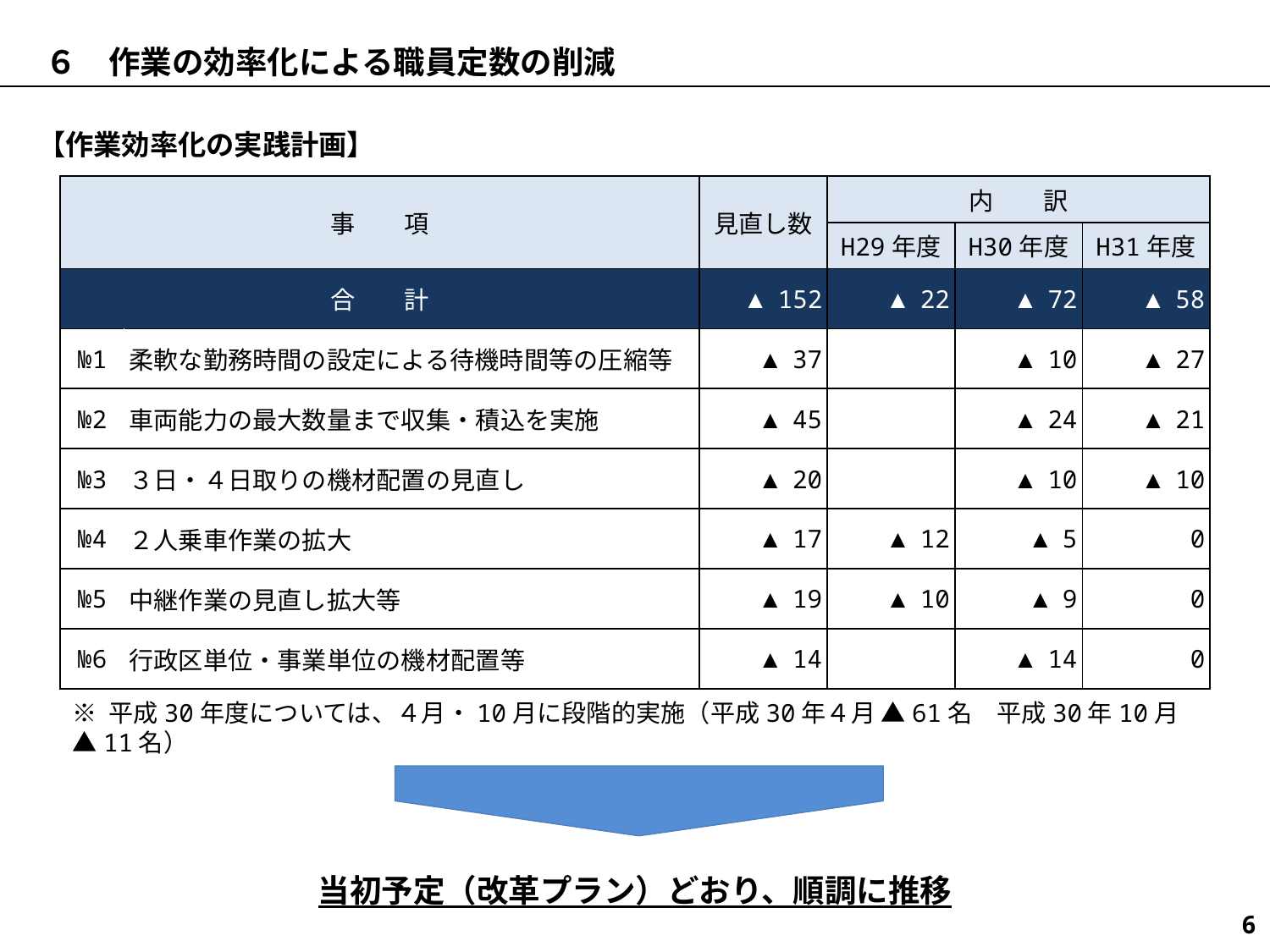

６　作業の効率化による職員定数の削減
【作業効率化の実践計画】
| 事　　項 |  | 見直し数 | 内　　訳 |  |  |
| --- | --- | --- | --- | --- | --- |
|  |  |  | H29年度 | H30年度 | H31年度 |
| 合　　計 |  | ▲ 152 | ▲ 22 | ▲ 72 | ▲ 58 |
| №1 | 柔軟な勤務時間の設定による待機時間等の圧縮等 | ▲ 37 |  | ▲ 10 | ▲ 27 |
| №2 | 車両能力の最大数量まで収集・積込を実施 | ▲ 45 |  | ▲ 24 | ▲ 21 |
| №3 | ３日・４日取りの機材配置の見直し | ▲ 20 |  | ▲ 10 | ▲ 10 |
| №4 | ２人乗車作業の拡大 | ▲ 17 | ▲ 12 | ▲ 5 | 0 |
| №5 | 中継作業の見直し拡大等 | ▲ 19 | ▲ 10 | ▲ 9 | 0 |
| №6 | 行政区単位・事業単位の機材配置等 | ▲ 14 |  | ▲ 14 | 0 |

※ 平成30年度については、４月・10月に段階的実施（平成30年４月 ▲61名　平成30年10月 ▲11名）
当初予定（改革プラン）どおり、順調に推移
6